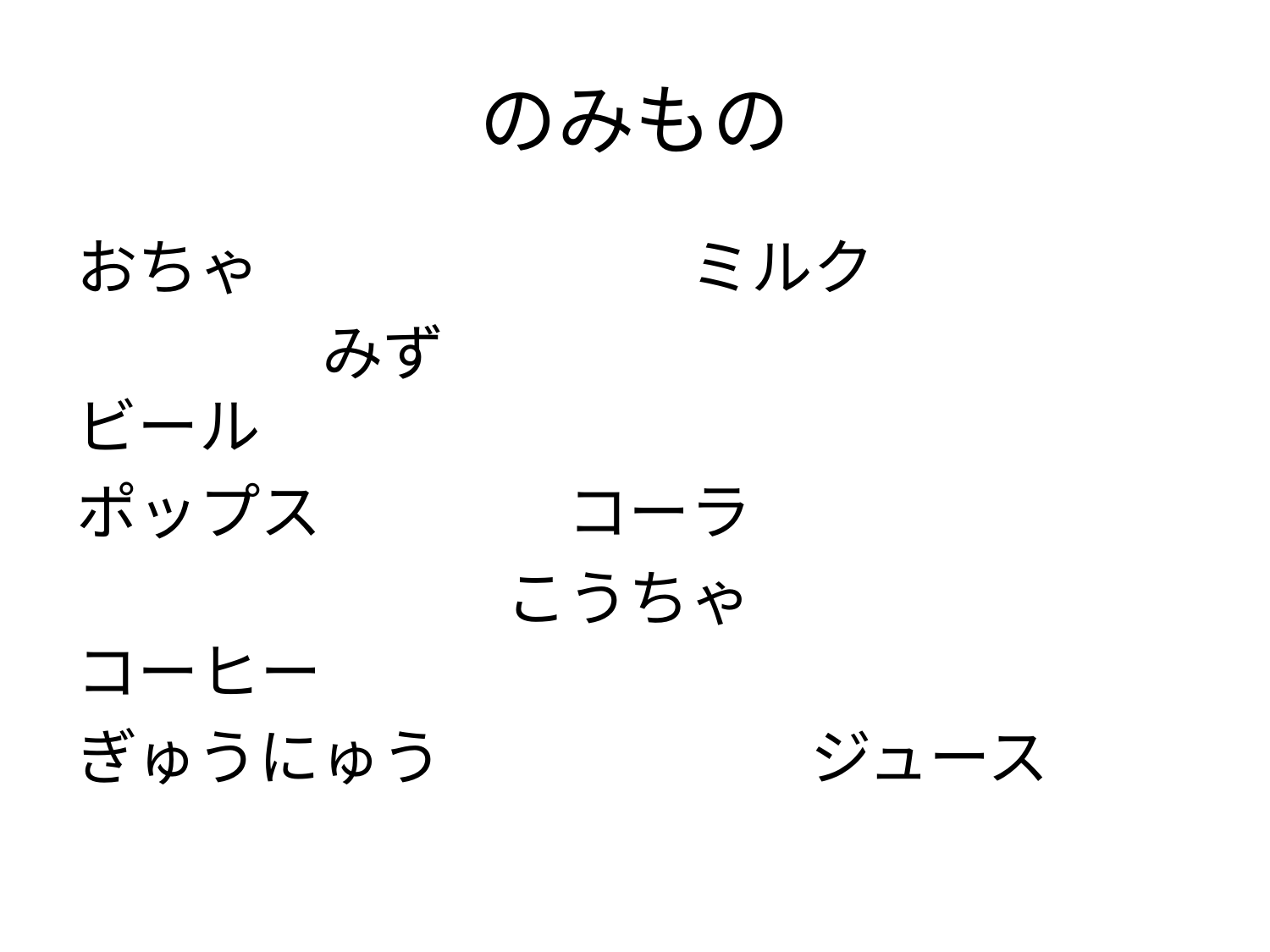

# のみもの
おちゃ　　　　　　　ミルク
　　　　みず　　　　　　　　　　　ビール
ポップス　　　　コーラ
　　　　　　　こうちゃ　　　　　　コーヒー
ぎゅうにゅう　　　　　　ジュース